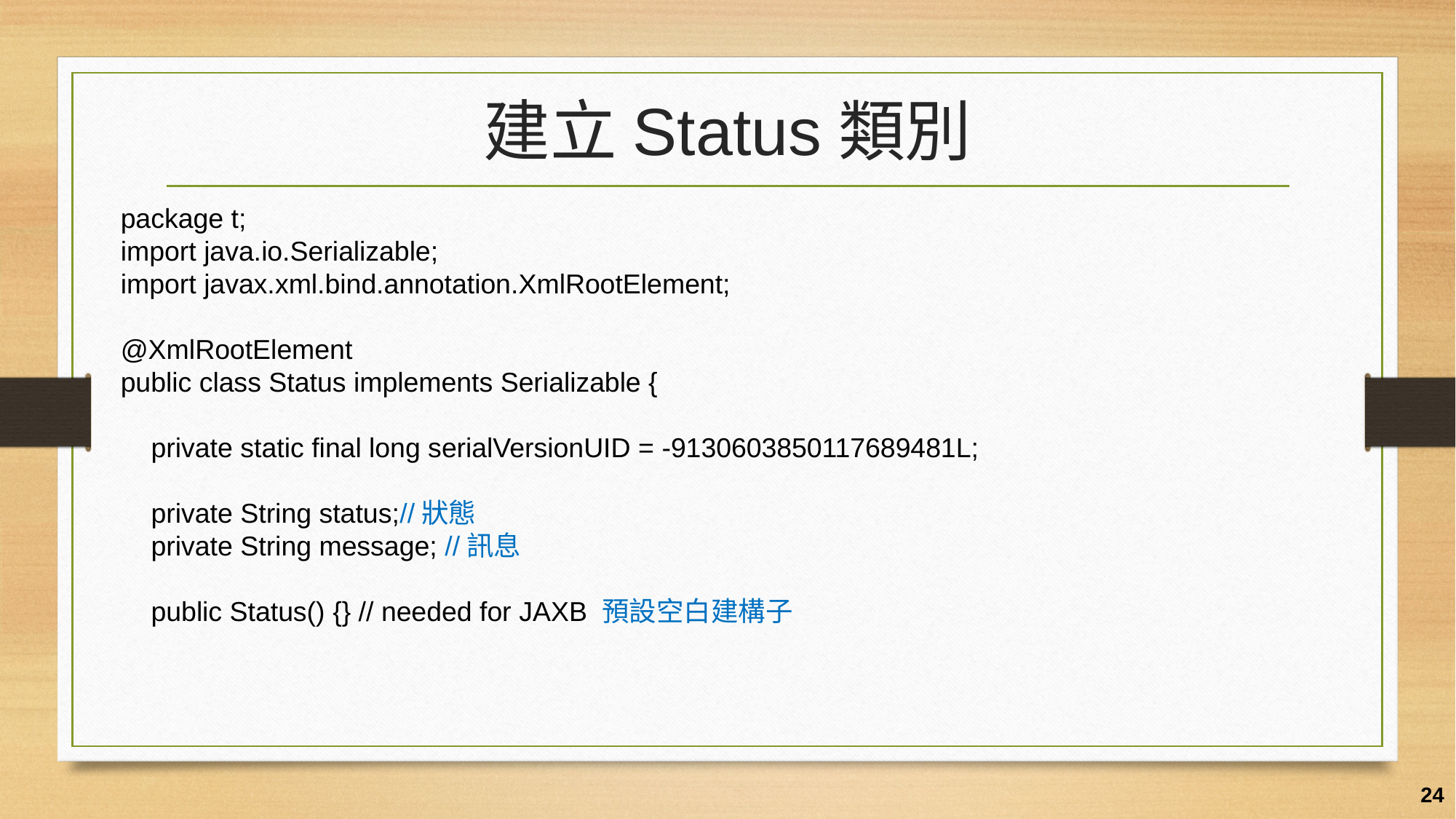

# 建立Status類別
package t;
import java.io.Serializable;
import javax.xml.bind.annotation.XmlRootElement;

@XmlRootElement
public class Status implements Serializable {

    private static final long serialVersionUID = -9130603850117689481L;

    private String status;//狀態
    private String message; //訊息

    public Status() {} // needed for JAXB 預設空白建構子
24